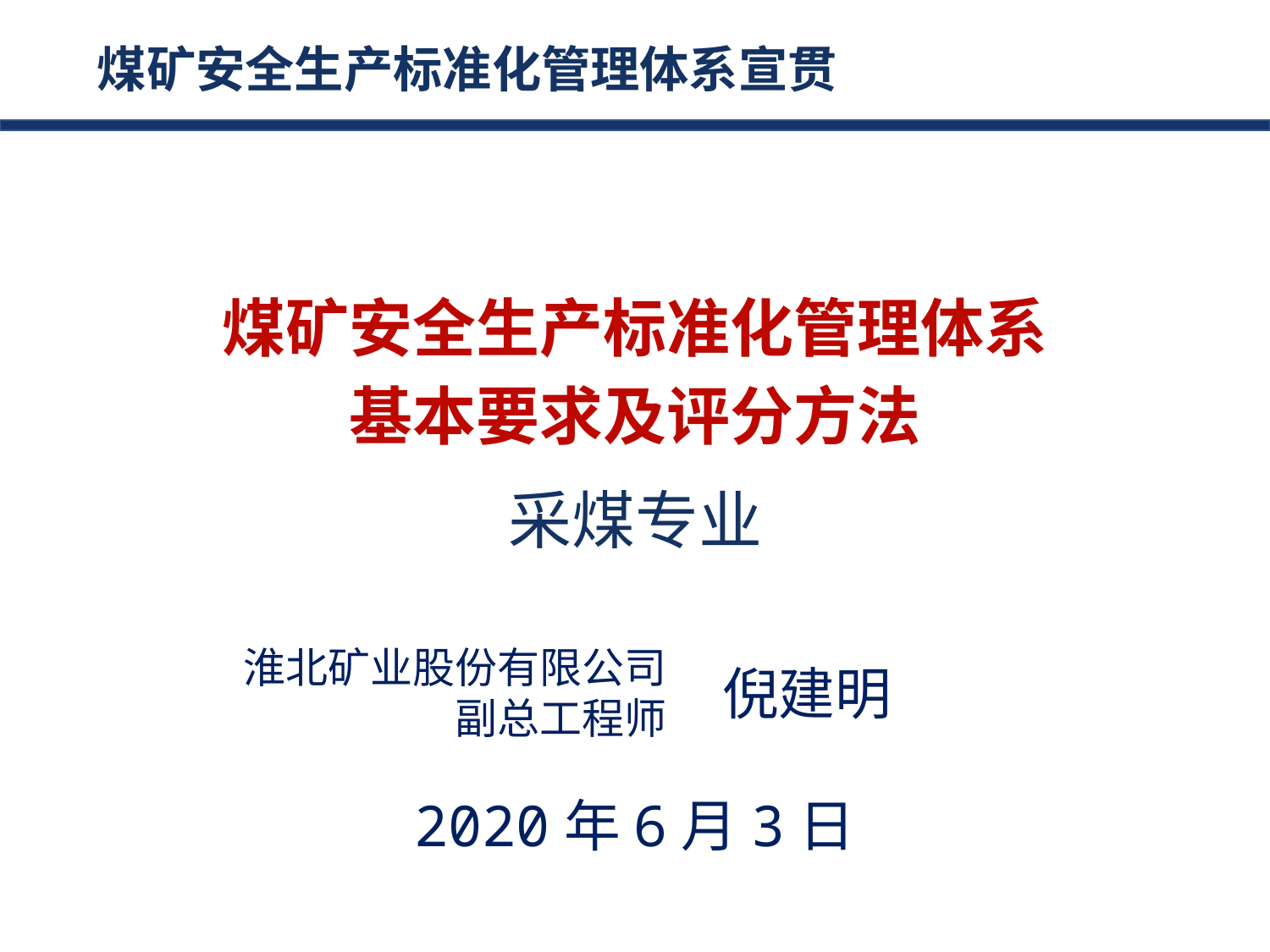

煤矿安全生产标准化管理体系宣贯

煤矿安全生产标准化管理体系
基本要求及评分方法
采煤专业
淮北矿业股份有限公司
副总工程师
倪建明
2020年6月3日